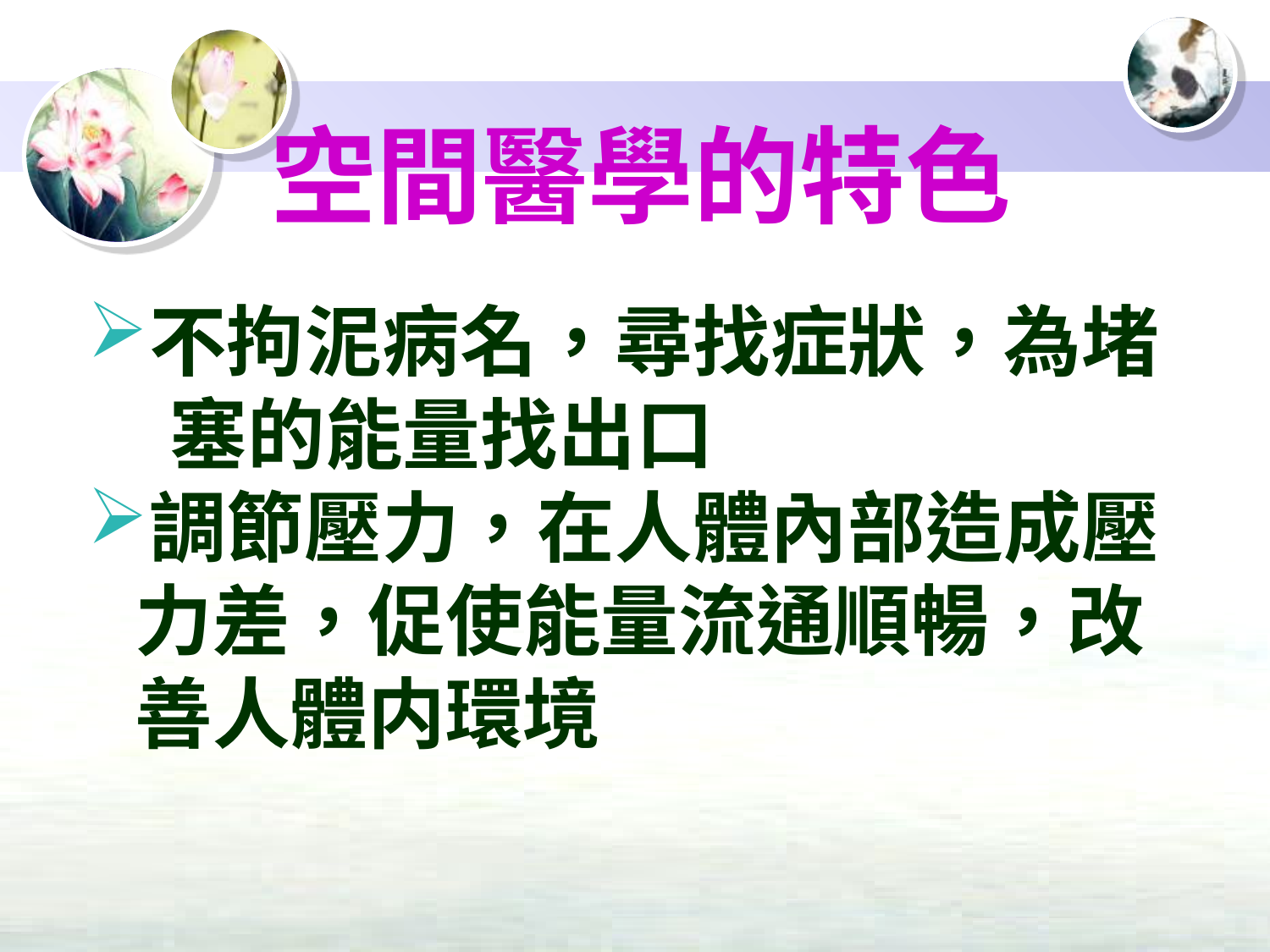

# 空間醫學的特色
不拘泥病名，尋找症狀，為堵     塞的能量找出口
調節壓力，在人體內部造成壓力差，促使能量流通順暢，改善人體内環境